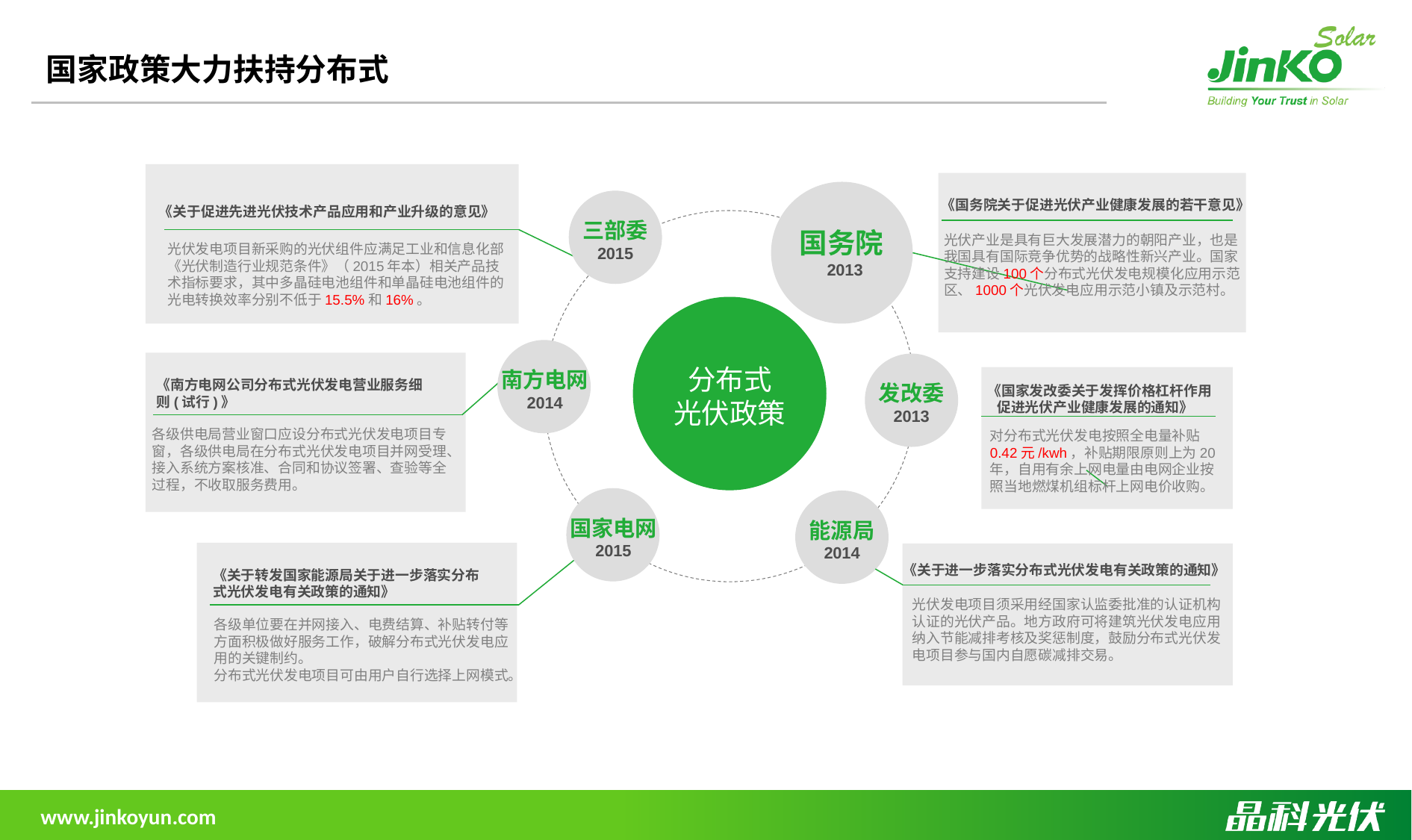

国家政策大力扶持分布式

三部委
2015
《国务院关于促进光伏产业健康发展的若干意见》
光伏产业是具有巨大发展潜力的朝阳产业，也是我国具有国际竞争优势的战略性新兴产业。国家支持建设100个分布式光伏发电规模化应用示范区、1000个光伏发电应用示范小镇及示范村。
《关于促进先进光伏技术产品应用和产业升级的意见》

国务院2013
光伏发电项目新采购的光伏组件应满足工业和信息化部《光伏制造行业规范条件》（2015年本）相关产品技术指标要求，其中多晶硅电池组件和单晶硅电池组件的光电转换效率分别不低于15.5%和16%。

南方电网
2014

发改委
2013
分布式
光伏政策

《南方电网公司分布式光伏发电营业服务细则(试行)》
《国家发改委关于发挥价格杠杆作用
  促进光伏产业健康发展的通知》
对分布式光伏发电按照全电量补贴0.42元/kwh，补贴期限原则上为20年，自用有余上网电量由电网企业按照当地燃煤机组标杆上网电价收购。
各级供电局营业窗口应设分布式光伏发电项目专窗，各级供电局在分布式光伏发电项目并网受理、接入系统方案核准、合同和协议签署、查验等全过程，不收取服务费用。

国家电网
2015

能源局
2014

《关于进一步落实分布式光伏发电有关政策的通知》
光伏发电项目须采用经国家认监委批准的认证机构认证的光伏产品。地方政府可将建筑光伏发电应用纳入节能减排考核及奖惩制度，鼓励分布式光伏发电项目参与国内自愿碳减排交易。
《关于转发国家能源局关于进一步落实分布    式光伏发电有关政策的通知》
各级单位要在并网接入、电费结算、补贴转付等方面积极做好服务工作，破解分布式光伏发电应用的关键制约。
分布式光伏发电项目可由用户自行选择上网模式。